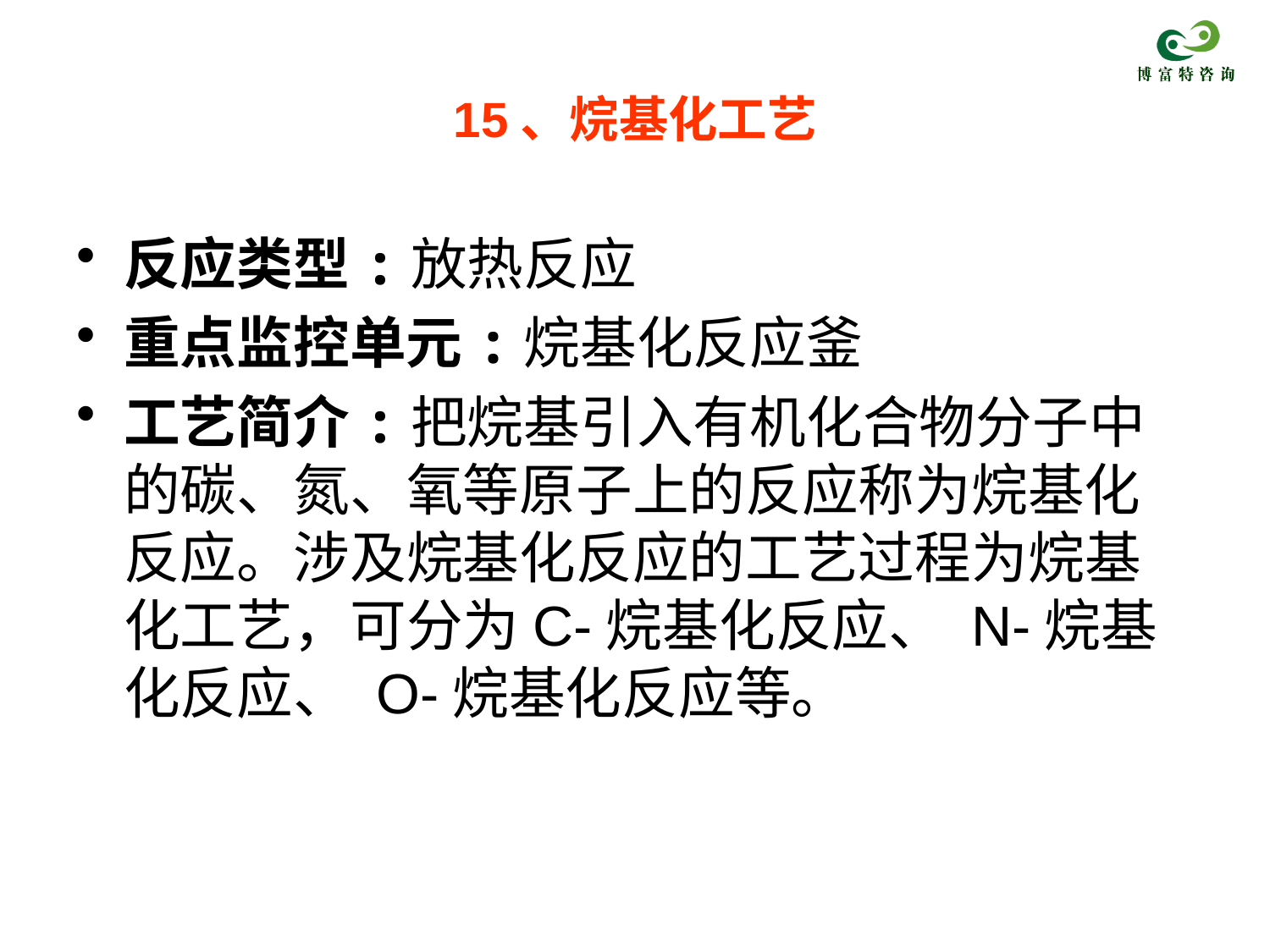

# 15、烷基化工艺
反应类型:放热反应
重点监控单元:烷基化反应釜
工艺简介:把烷基引入有机化合物分子中的碳、氮、氧等原子上的反应称为烷基化反应。涉及烷基化反应的工艺过程为烷基化工艺，可分为C-烷基化反应、 N-烷基化反应、 O-烷基化反应等。